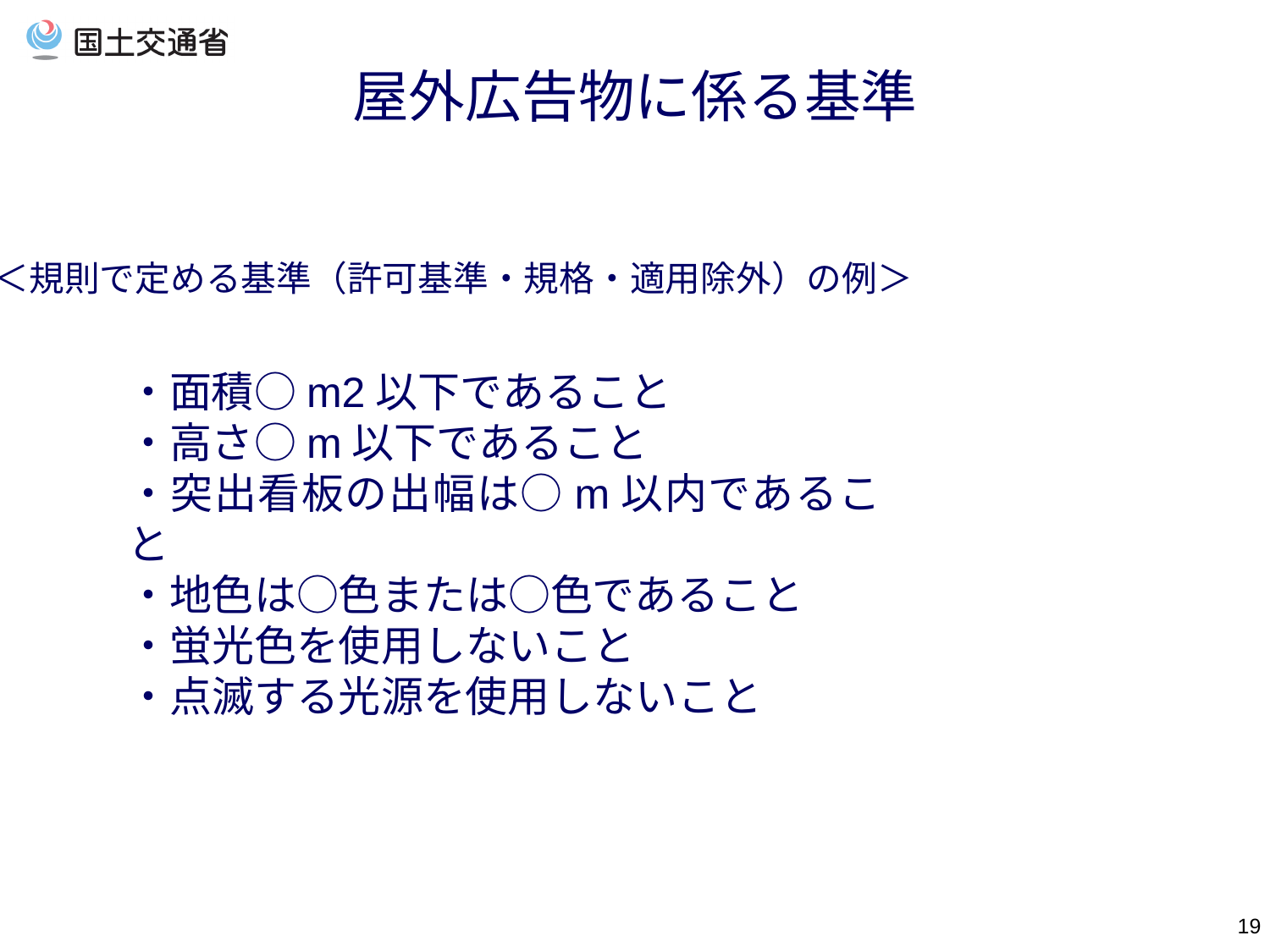

屋外広告物に係る基準
＜規則で定める基準（許可基準・規格・適用除外）の例＞
・面積○m2以下であること
・高さ○m以下であること
・突出看板の出幅は○m以内であること
・地色は○色または○色であること
・蛍光色を使用しないこと
・点滅する光源を使用しないこと
19